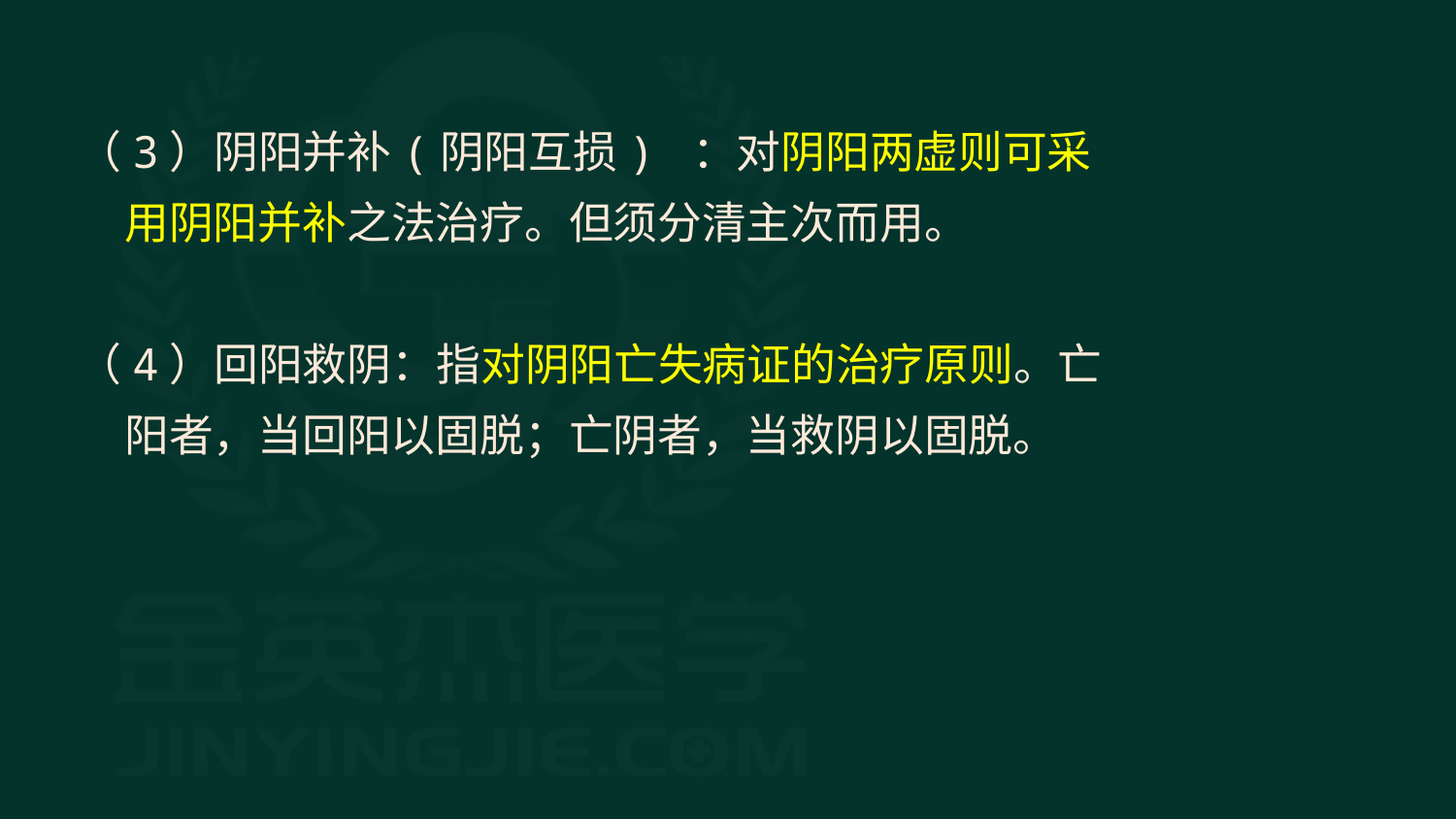

（3）阴阳并补(阴阳互损) ：对阴阳两虚则可采用阴阳并补之法治疗。但须分清主次而用。

（4）回阳救阴：指对阴阳亡失病证的治疗原则。亡阳者，当回阳以固脱；亡阴者，当救阴以固脱。